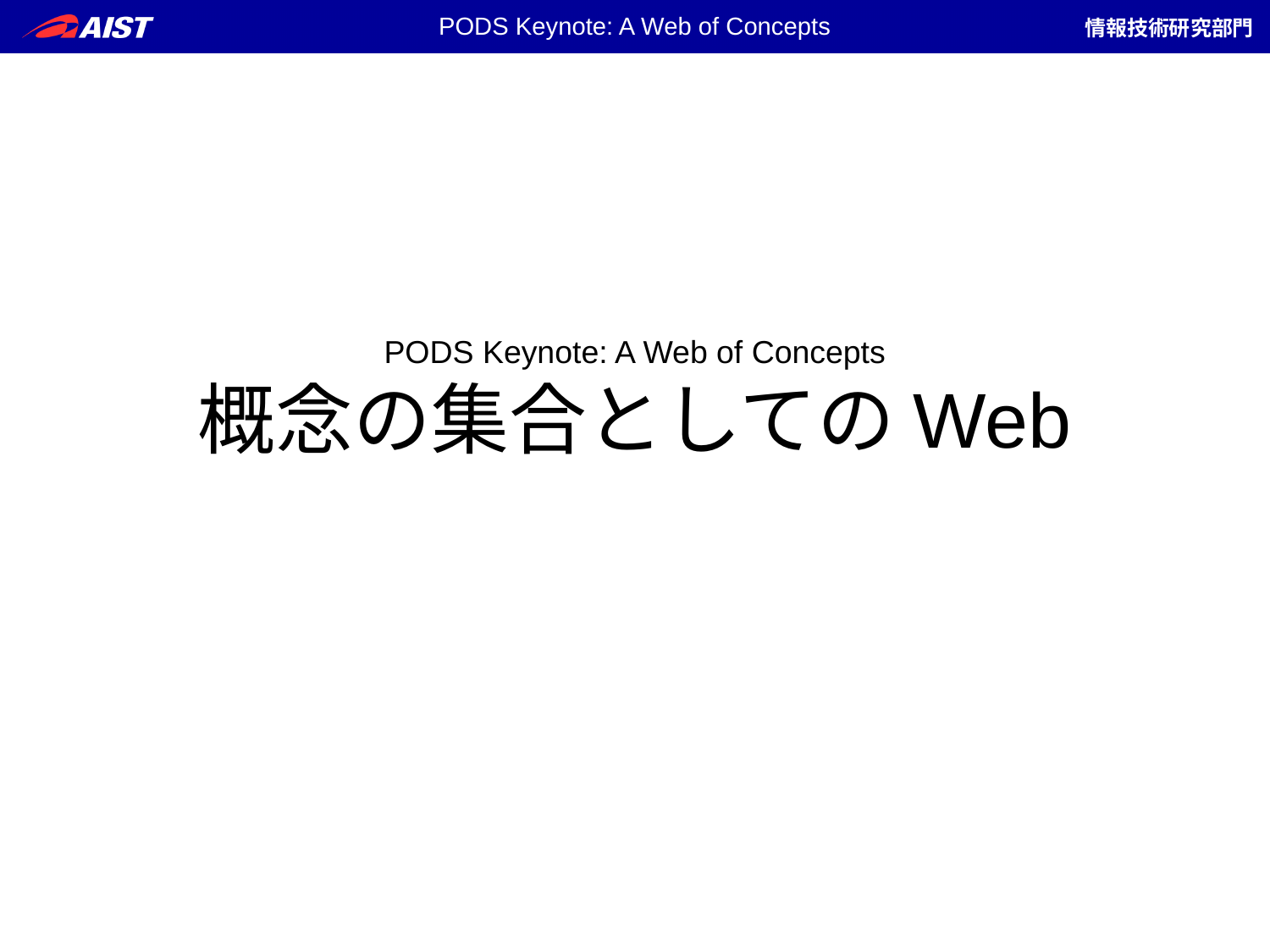

PODS Keynote: A Web of Concepts
# PODS Keynote: A Web of Concepts 概念の集合としてのWeb